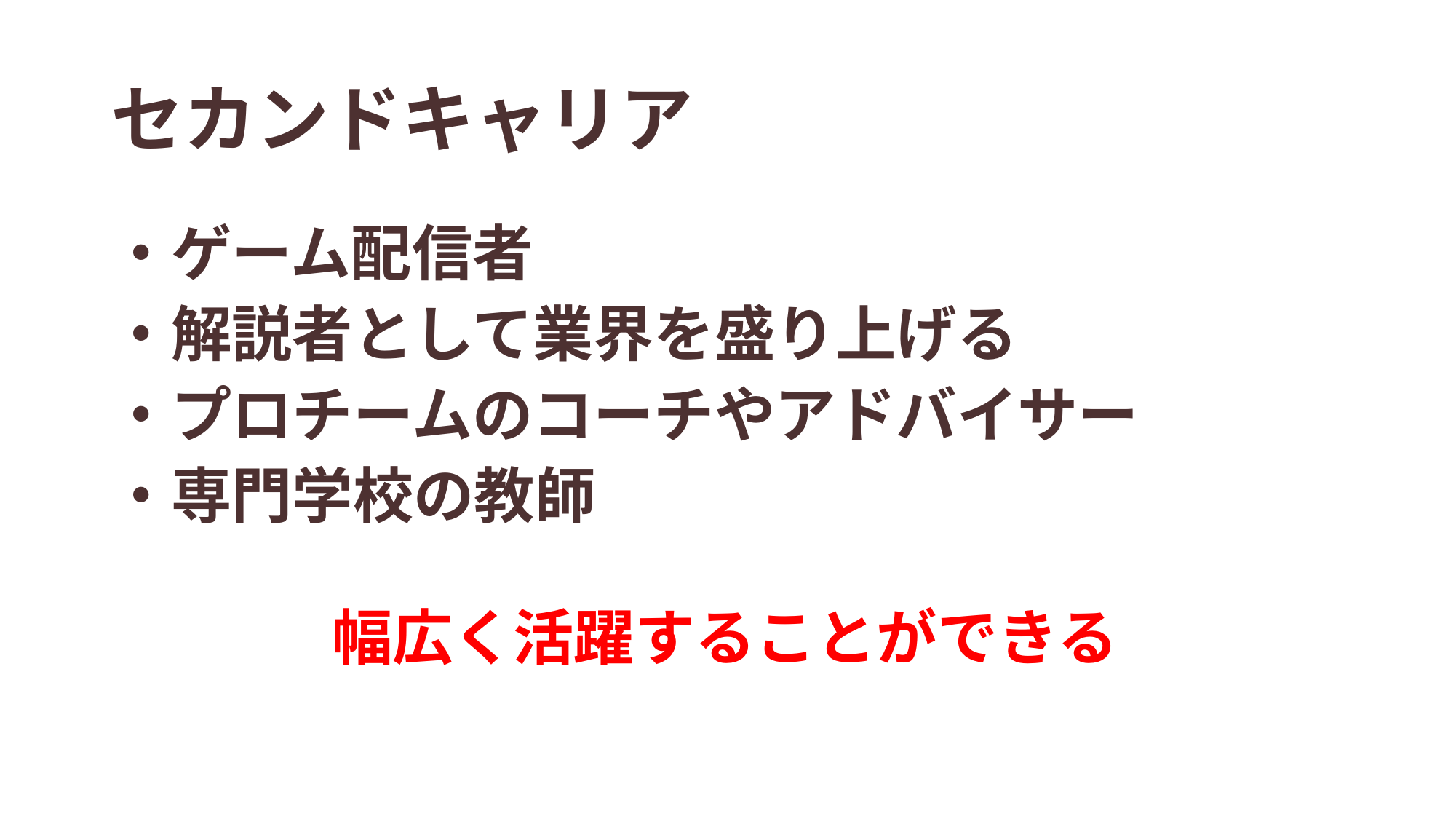

# セカンドキャリア
・ゲーム配信者
・解説者として業界を盛り上げる
・プロチームのコーチやアドバイサー
・専門学校の教師
幅広く活躍することができる